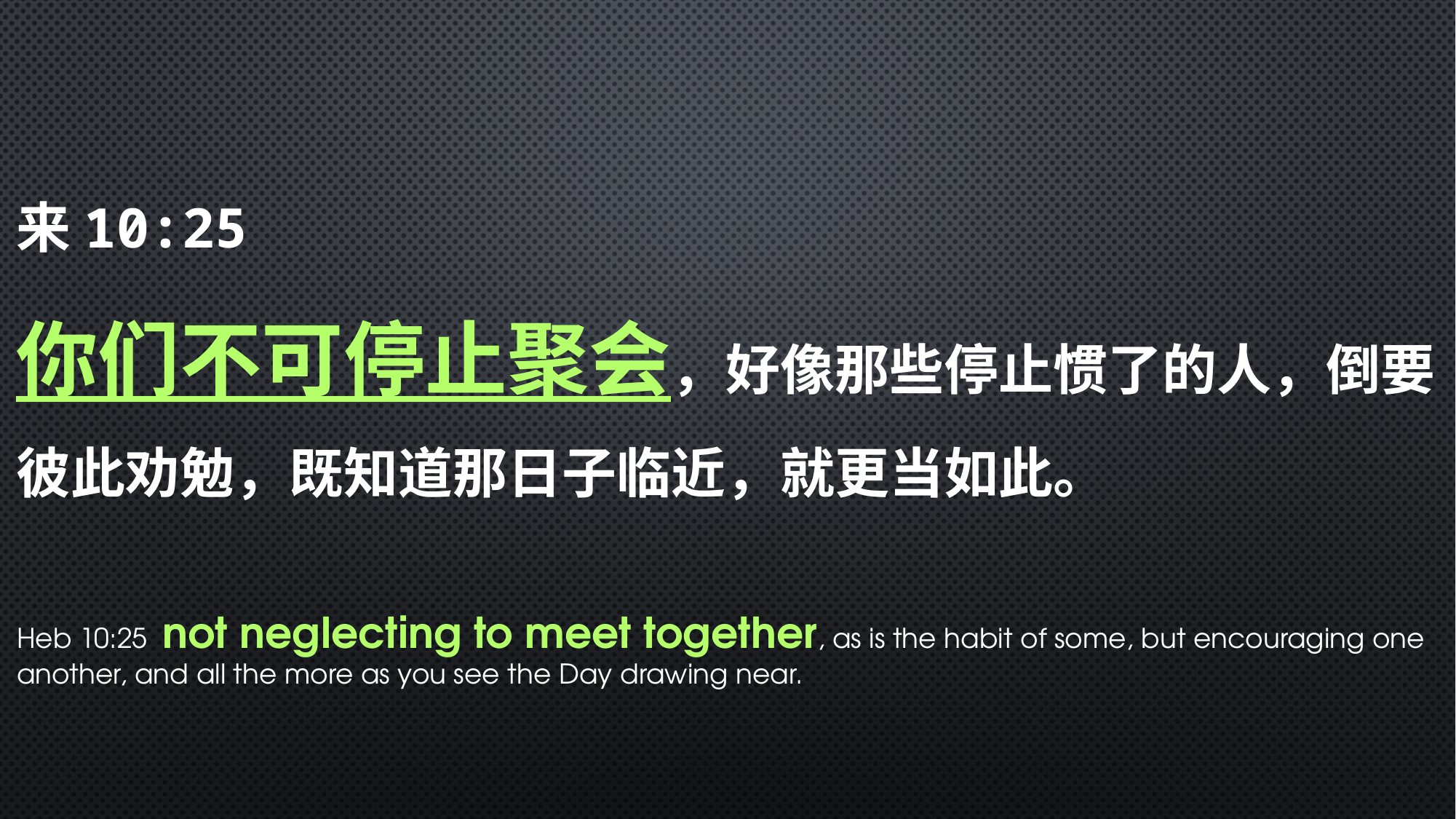

来10:25
你们不可停止聚会，好像那些停止惯了的人，倒要彼此劝勉，既知道那日子临近，就更当如此。
Heb 10:25  not neglecting to meet together, as is the habit of some, but encouraging one another, and all the more as you see the Day drawing near.